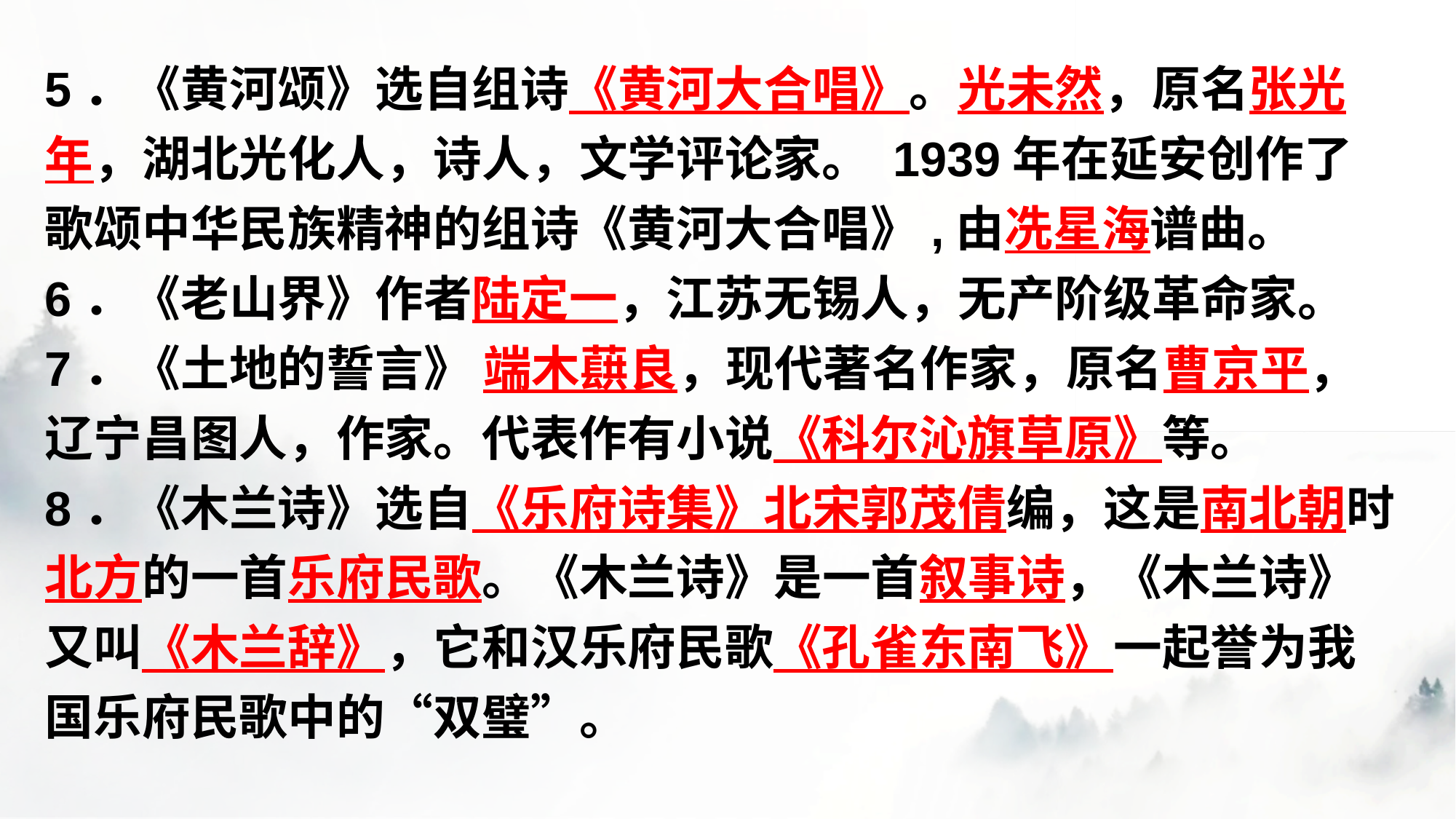

5．《黄河颂》选自组诗《黄河大合唱》。光未然，原名张光年，湖北光化人，诗人，文学评论家。 1939年在延安创作了歌颂中华民族精神的组诗《黄河大合唱》,由冼星海谱曲。
6．《老山界》作者陆定一，江苏无锡人，无产阶级革命家。
7．《土地的誓言》 端木蕻良，现代著名作家，原名曹京平，辽宁昌图人，作家。代表作有小说《科尔沁旗草原》等。
8．《木兰诗》选自《乐府诗集》北宋郭茂倩编，这是南北朝时北方的一首乐府民歌。《木兰诗》是一首叙事诗，《木兰诗》又叫《木兰辞》，它和汉乐府民歌《孔雀东南飞》一起誉为我国乐府民歌中的“双璧”。